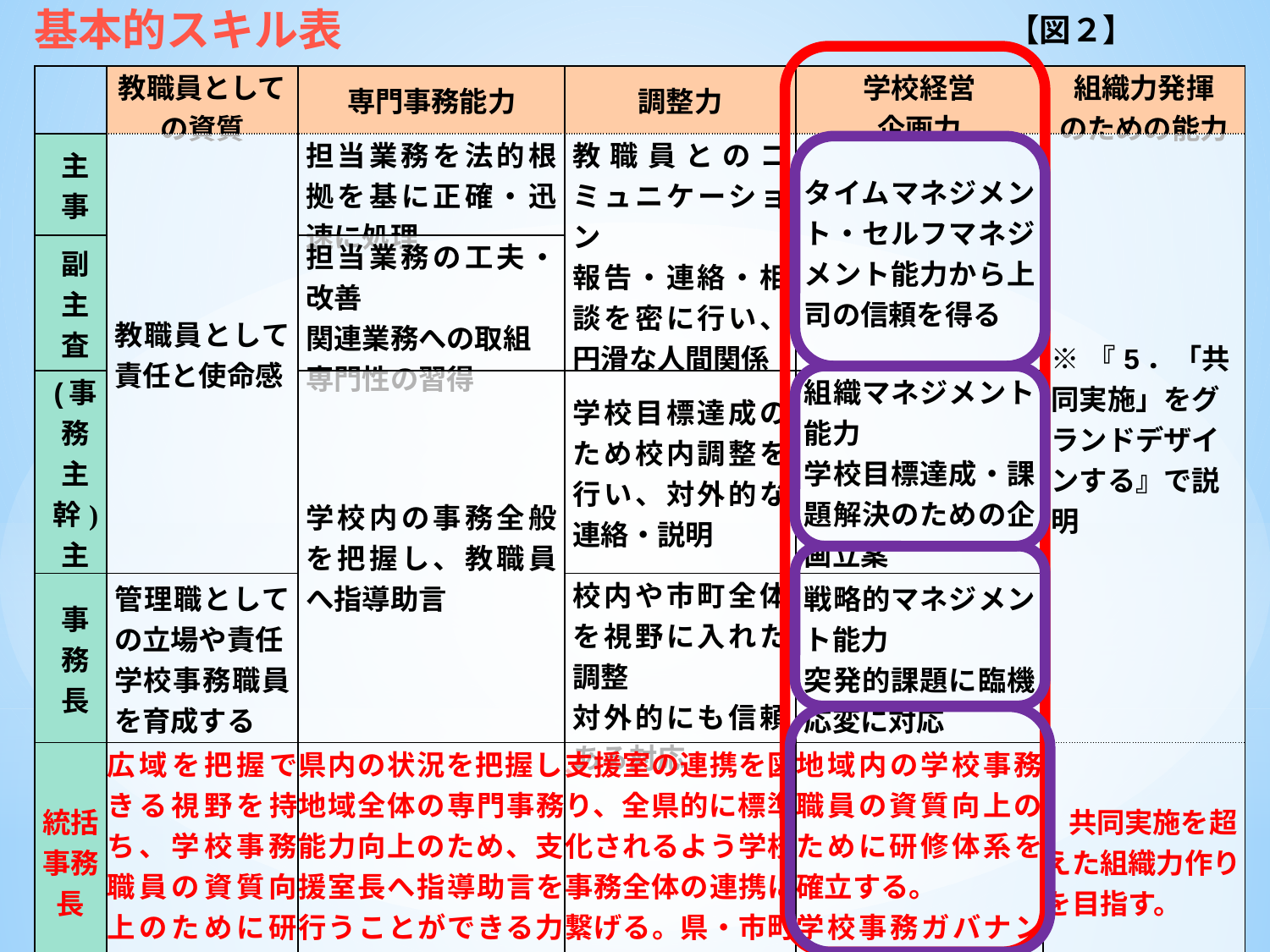

基本的スキル表
【図２】

|  | 教職員として の資質 | 専門事務能力 | 調整力 | 学校経営 企画力 | 組織力発揮 のための能力 |
| --- | --- | --- | --- | --- | --- |
| 主事 | 教職員として責任と使命感 | 担当業務を法的根拠を基に正確・迅速に処理 | 教職員とのコミュニケーション 報告・連絡・相談を密に行い、円滑な人間関係 | タイムマネジメント・セルフマネジメント能力から上司の信頼を得る | ※『5．「共同実施」をグランドデザインする』で説明 |
| 副主査 |  | 担当業務の工夫・改善 関連業務への取組 専門性の習得 |  |  |  |
| (事務主幹) 主査 |  | 学校内の事務全般を把握し、教職員へ指導助言 | 学校目標達成のため校内調整を行い、対外的な連絡・説明 | 組織マネジメント能力 学校目標達成・課題解決のための企画立案 |  |
| 事務長 | 管理職としての立場や責任 学校事務職員を育成する |  | 校内や市町全体を視野に入れた調整 対外的にも信頼ある対応 | 戦略的マネジメント能力 突発的課題に臨機応変に対応 |  |
| 統括事務長 | 広域を把握できる視野を持ち、学校事務職員の資質向上のために研修を行う | 県内の状況を把握し、地域全体の専門事務能力向上のため、支援室長へ指導助言を行うことができる力量を持つ | 支援室の連携を図り、全県的に標準化されるよう学校事務全体の連携に繋げる。県・市町教委、校長会等との連携を図る。 | 地域内の学校事務職員の資質向上のために研修体系を確立する。 学校事務ガバナンスの確立。 | 共同実施を超えた組織力作りを目指す。 |